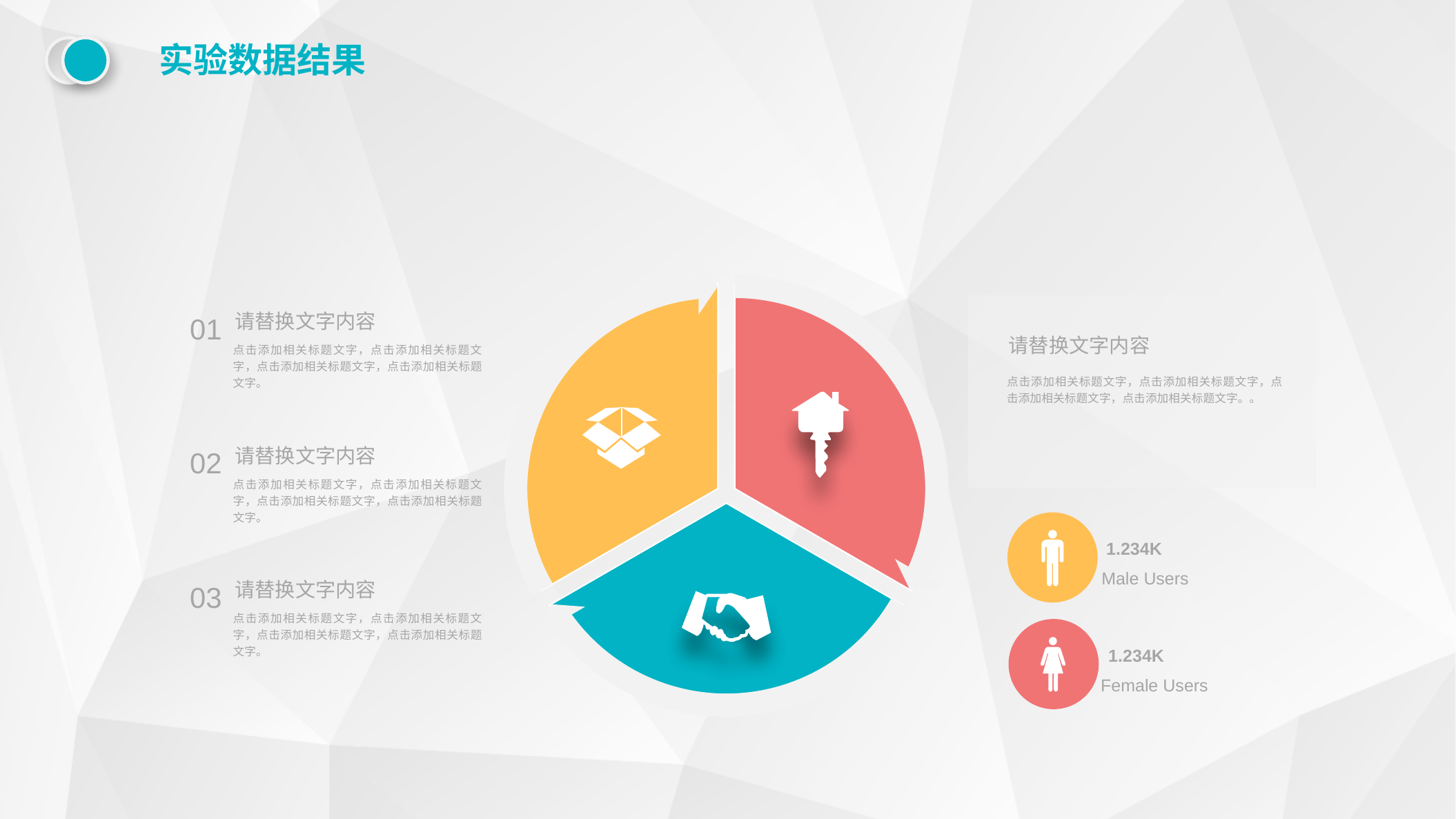

实验数据结果

请替换文字内容
点击添加相关标题文字，点击添加相关标题文字，点击添加相关标题文字，点击添加相关标题文字。。
请替换文字内容
点击添加相关标题文字，点击添加相关标题文字，点击添加相关标题文字，点击添加相关标题文字。
01

请替换文字内容
点击添加相关标题文字，点击添加相关标题文字，点击添加相关标题文字，点击添加相关标题文字。
02

1.234K
Male Users
请替换文字内容
点击添加相关标题文字，点击添加相关标题文字，点击添加相关标题文字，点击添加相关标题文字。
03

1.234K
Female Users